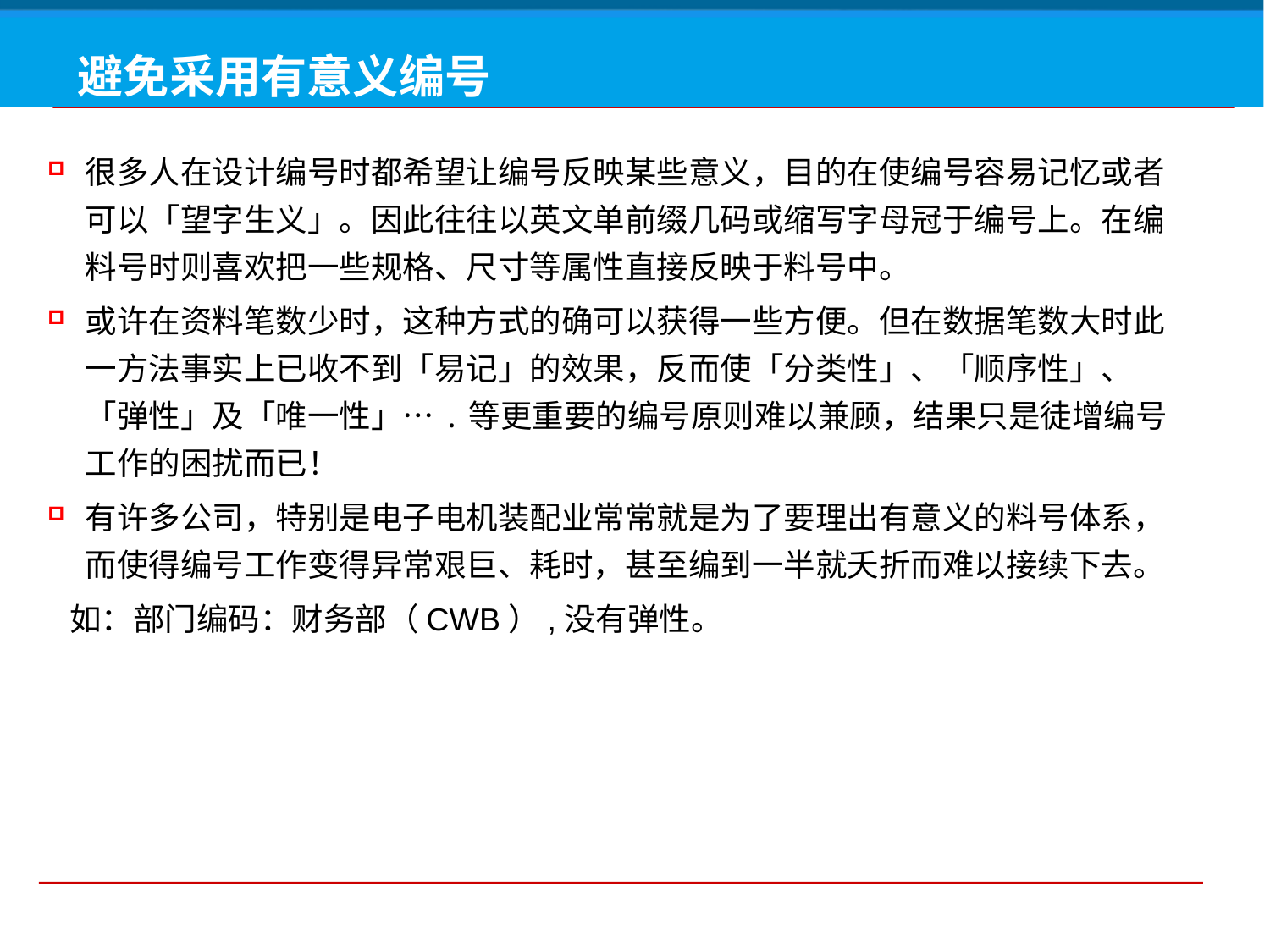

# 避免采用有意义编号
很多人在设计编号时都希望让编号反映某些意义，目的在使编号容易记忆或者可以「望字生义」。因此往往以英文单前缀几码或缩写字母冠于编号上。在编料号时则喜欢把一些规格、尺寸等属性直接反映于料号中。
或许在资料笔数少时，这种方式的确可以获得一些方便。但在数据笔数大时此一方法事实上已收不到「易记」的效果，反而使「分类性」、「顺序性」、「弹性」及「唯一性」….等更重要的编号原则难以兼顾，结果只是徒增编号工作的困扰而已！
有许多公司，特别是电子电机装配业常常就是为了要理出有意义的料号体系，而使得编号工作变得异常艰巨、耗时，甚至编到一半就夭折而难以接续下去。
  如：部门编码：财务部（CWB）,没有弹性。